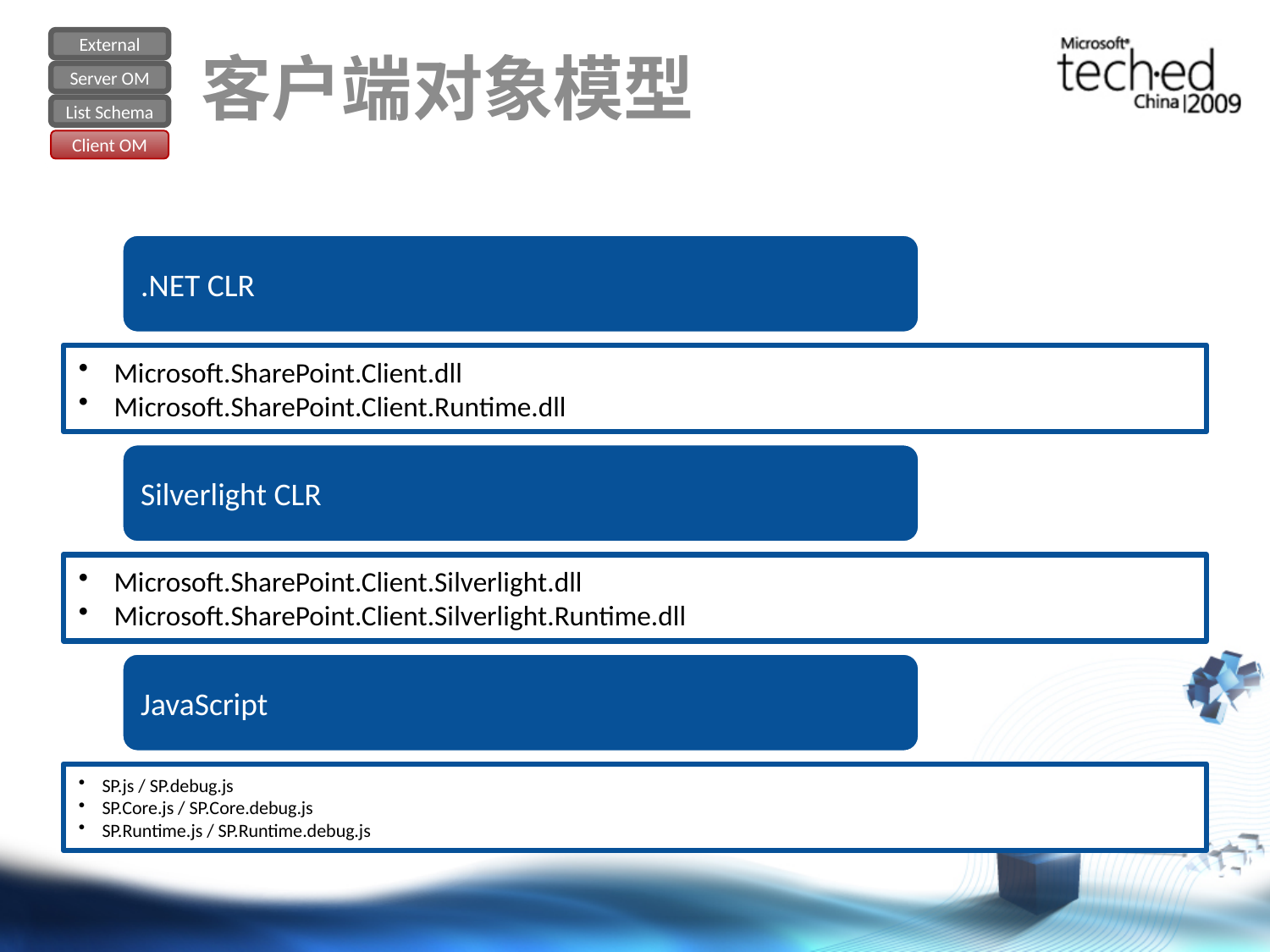

External
Server OM
List Schema
Client OM
# 客户端对象模型
.NET CLR
Silverlight CLR
JavaScript
Microsoft.SharePoint.Client.dll
Microsoft.SharePoint.Client.Runtime.dll
Microsoft.SharePoint.Client.Silverlight.dll
Microsoft.SharePoint.Client.Silverlight.Runtime.dll
SP.js / SP.debug.js
SP.Core.js / SP.Core.debug.js
SP.Runtime.js / SP.Runtime.debug.js